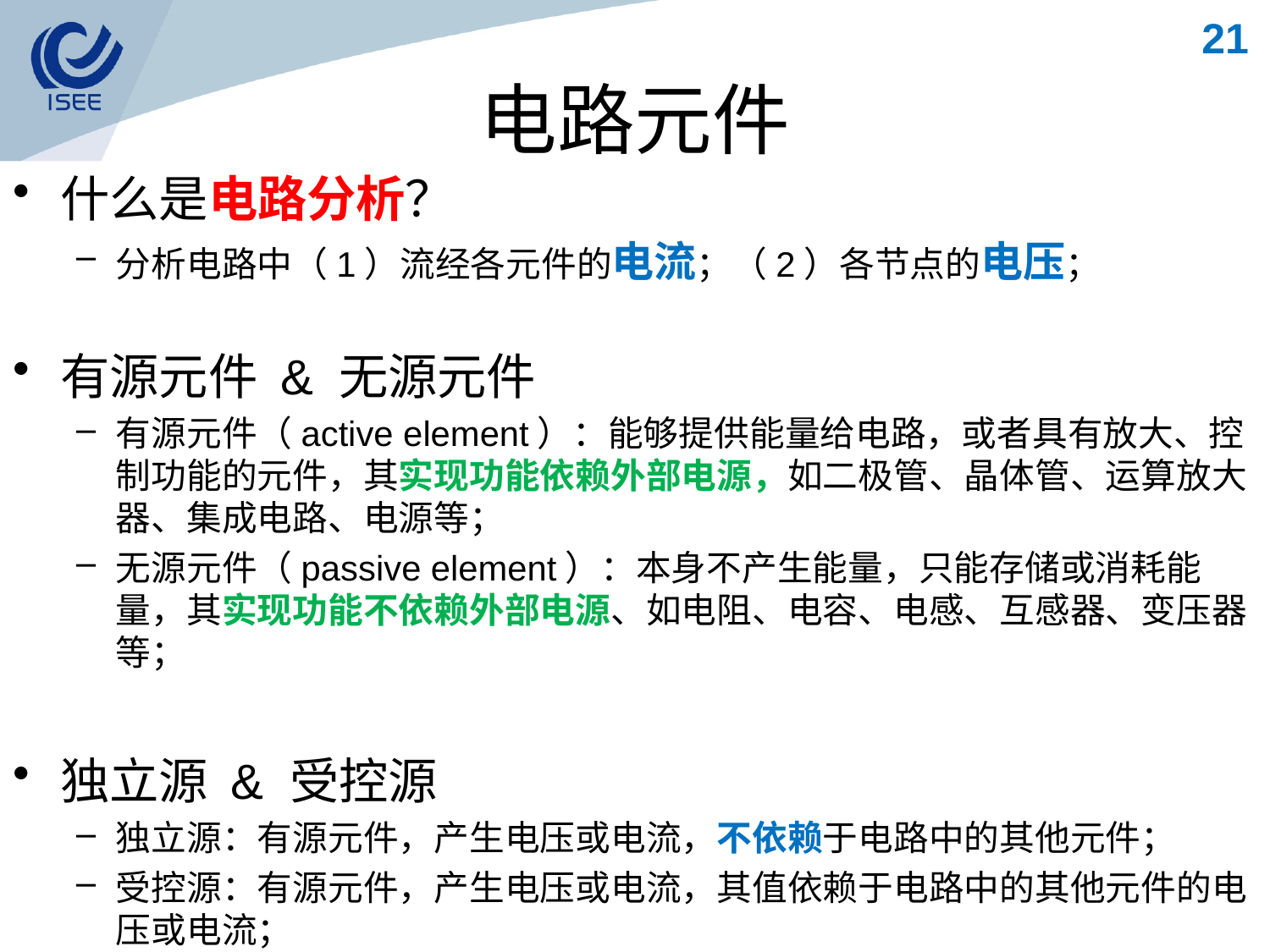

21
# 电路元件
什么是电路分析？
分析电路中（1）流经各元件的电流；（2）各节点的电压；

有源元件 & 无源元件
有源元件（active element）：能够提供能量给电路，或者具有放大、控制功能的元件，其实现功能依赖外部电源，如二极管、晶体管、运算放大器、集成电路、电源等；
无源元件（passive element）：本身不产生能量，只能存储或消耗能量，其实现功能不依赖外部电源、如电阻、电容、电感、互感器、变压器等；

独立源 & 受控源
独立源：有源元件，产生电压或电流，不依赖于电路中的其他元件；
受控源：有源元件，产生电压或电流，其值依赖于电路中的其他元件的电压或电流；